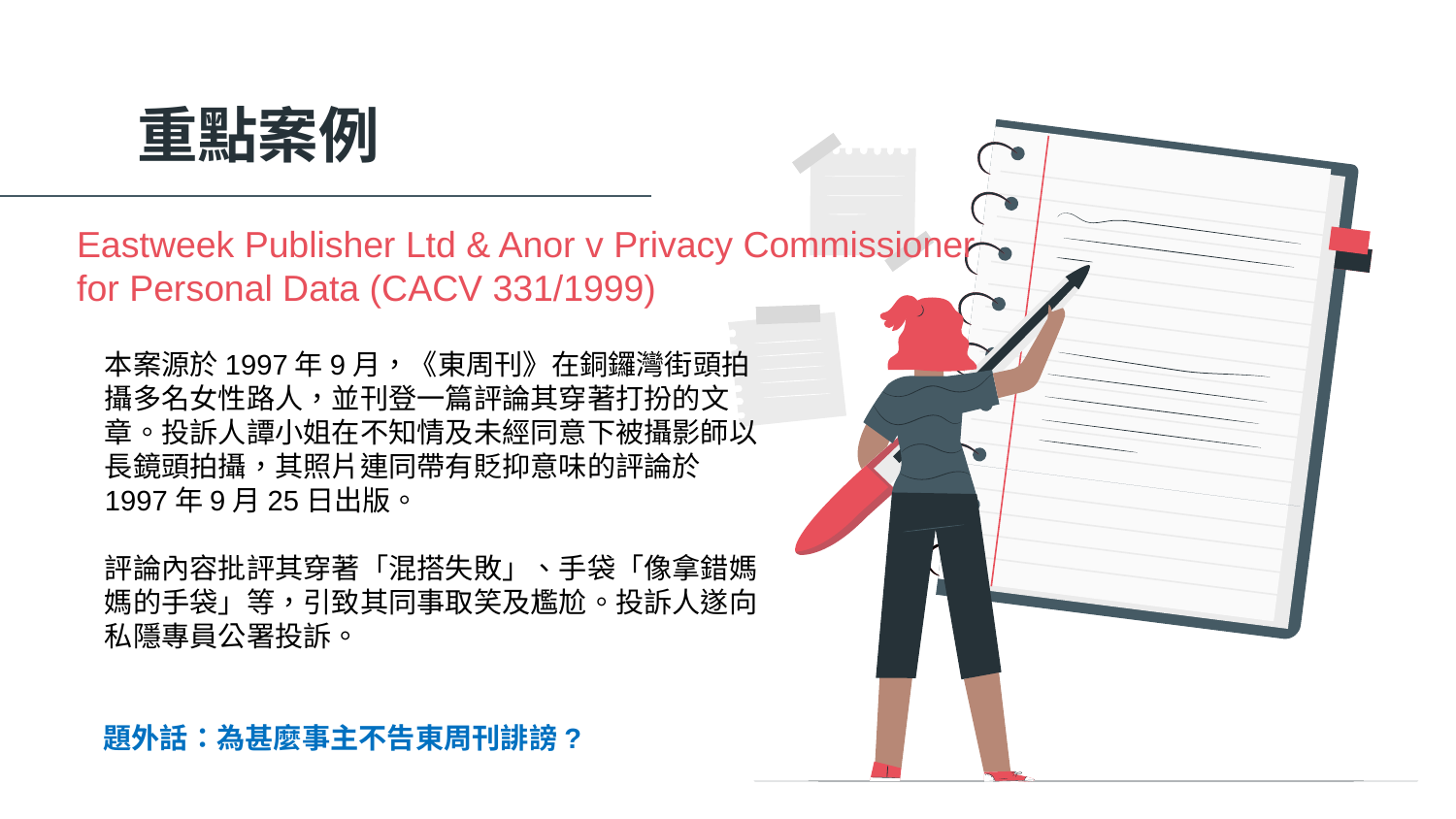

重點案例

# Eastweek Publisher Ltd & Anor v Privacy Commissioner for Personal Data (CACV 331/1999)
本案源於1997年9月，《東周刊》在銅鑼灣街頭拍攝多名女性路人，並刊登一篇評論其穿著打扮的文章。投訴人譚小姐在不知情及未經同意下被攝影師以長鏡頭拍攝，其照片連同帶有貶抑意味的評論於1997年9月25日出版。

評論內容批評其穿著「混搭失敗」、手袋「像拿錯媽媽的手袋」等，引致其同事取笑及尷尬。投訴人遂向私隱專員公署投訴。

題外話：為甚麼事主不告東周刊誹謗?